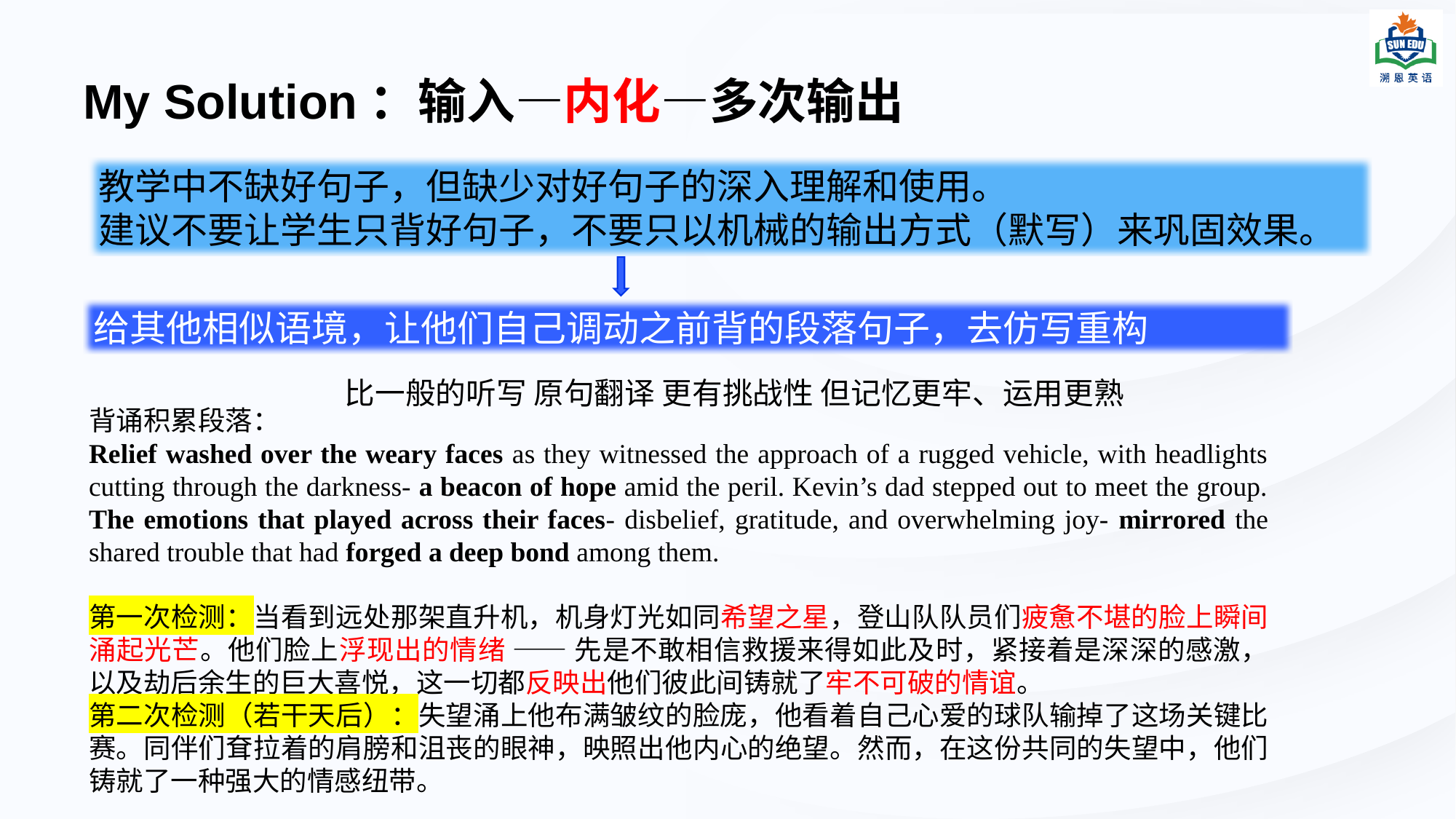

# My Solution：输入—内化—多次输出
教学中不缺好句子，但缺少对好句子的深入理解和使用。
建议不要让学生只背好句子，不要只以机械的输出方式（默写）来巩固效果。

给其他相似语境，让他们自己调动之前背的段落句子，去仿写重构
比一般的听写 原句翻译 更有挑战性 但记忆更牢、运用更熟
背诵积累段落：
Relief washed over the weary faces as they witnessed the approach of a rugged vehicle, with headlights cutting through the darkness- a beacon of hope amid the peril. Kevin’s dad stepped out to meet the group. The emotions that played across their faces- disbelief, gratitude, and overwhelming joy- mirrored the shared trouble that had forged a deep bond among them.

第一次检测：当看到远处那架直升机，机身灯光如同希望之星，登山队队员们疲惫不堪的脸上瞬间涌起光芒。他们脸上浮现出的情绪 —— 先是不敢相信救援来得如此及时，紧接着是深深的感激，以及劫后余生的巨大喜悦，这一切都反映出他们彼此间铸就了牢不可破的情谊。
第二次检测（若干天后）：失望涌上他布满皱纹的脸庞，他看着自己心爱的球队输掉了这场关键比赛。同伴们耷拉着的肩膀和沮丧的眼神，映照出他内心的绝望。然而，在这份共同的失望中，他们铸就了一种强大的情感纽带。